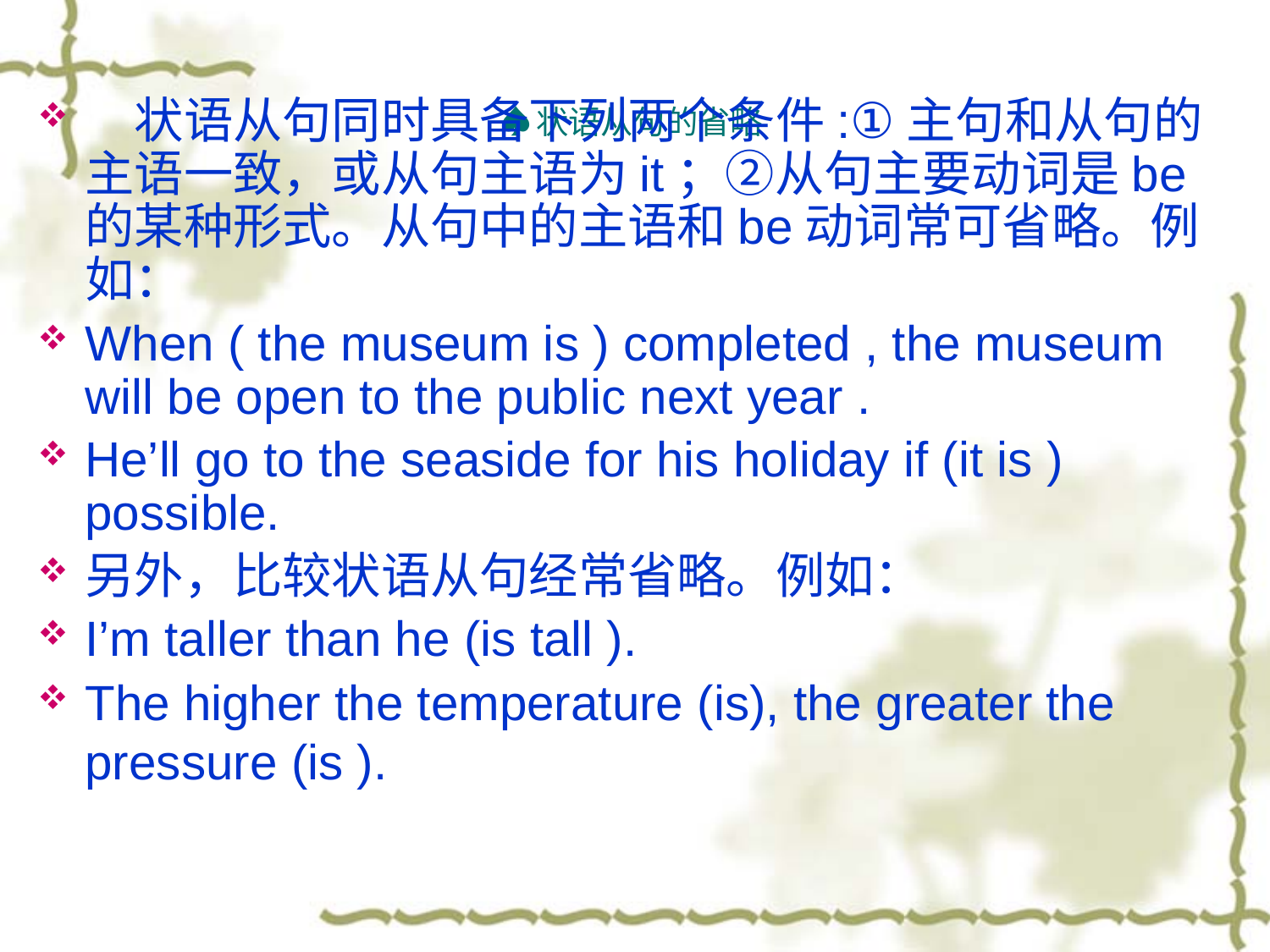

状语从句同时具备下列两个条件:①主句和从句的主语一致，或从句主语为it；②从句主要动词是be的某种形式。从句中的主语和be动词常可省略。例如：
When ( the museum is ) completed , the museum will be open to the public next year .
He’ll go to the seaside for his holiday if (it is ) possible.
另外，比较状语从句经常省略。例如：
I’m taller than he (is tall ).
The higher the temperature (is), the greater the pressure (is ).
♠状语从句的省略